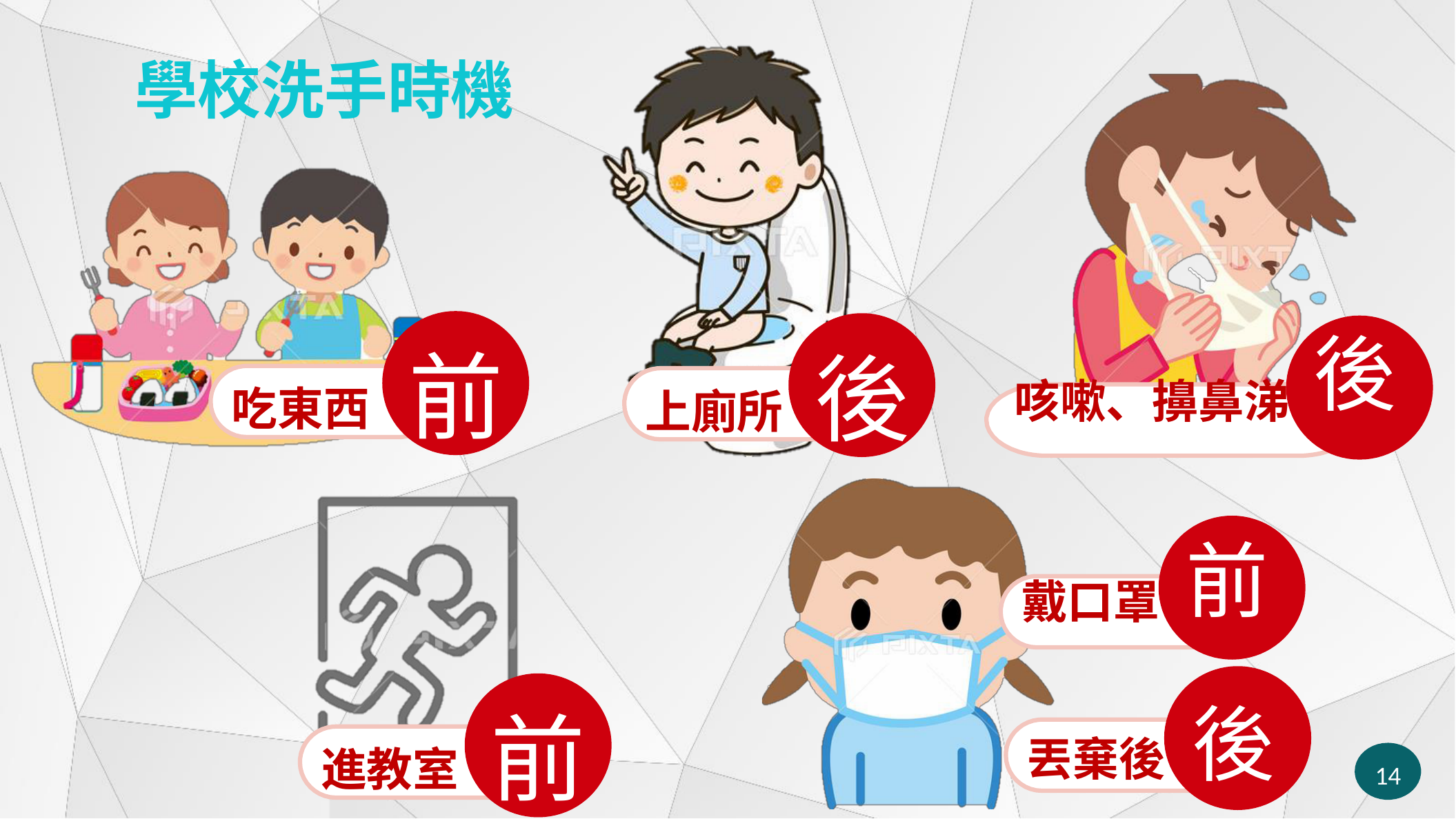

# 學校洗手時機

前
後
咳嗽、擤鼻涕	後

吃東西
上廁所

戴口罩	前

丟棄後	後
前

進教室

14